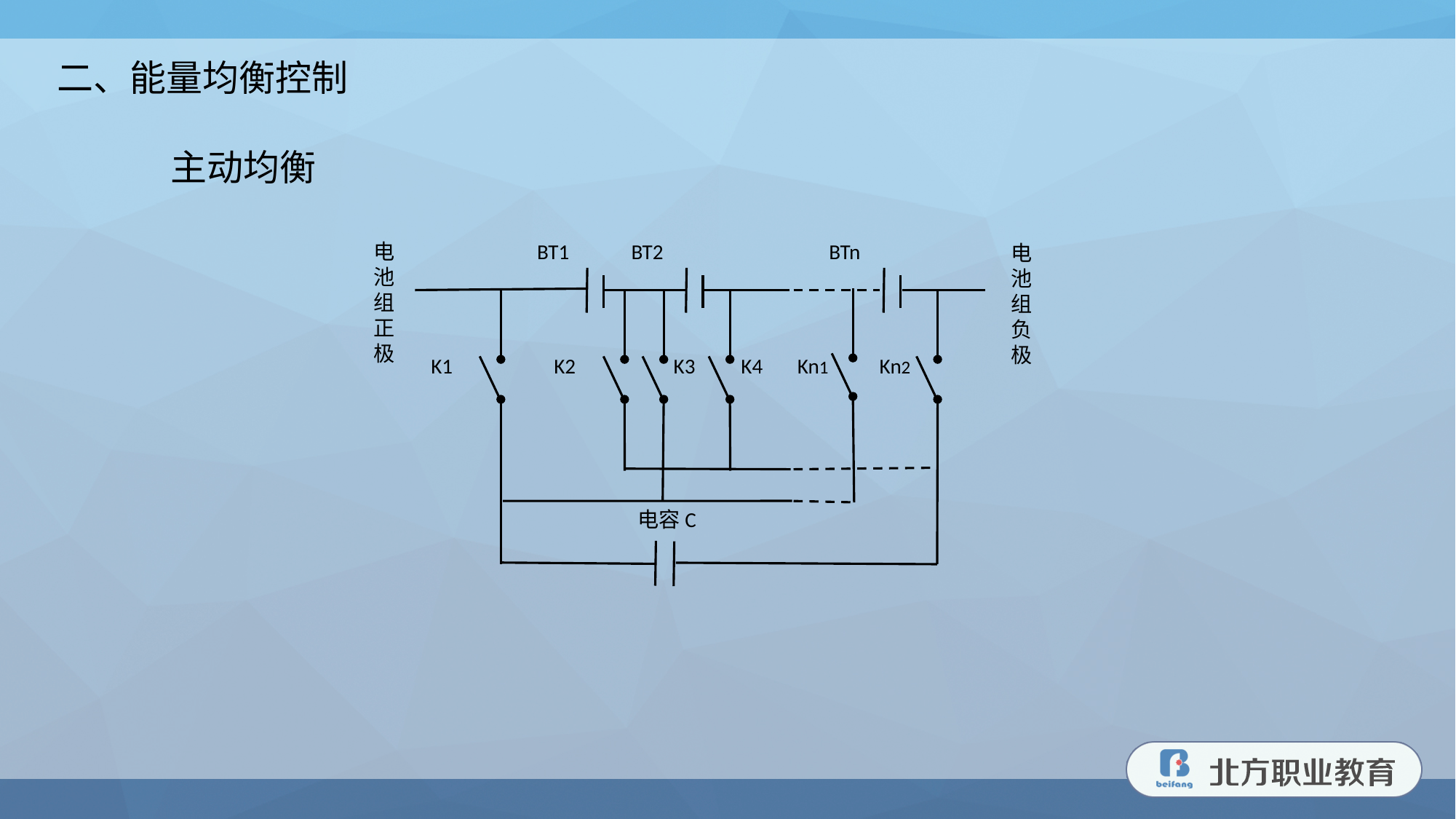

二、能量均衡控制
主动均衡
电
池
组
正
极
BT1
BT2
BTn
K2
K3
K4
K1
Kn1
Kn2
电容C
电
池
组
负
极